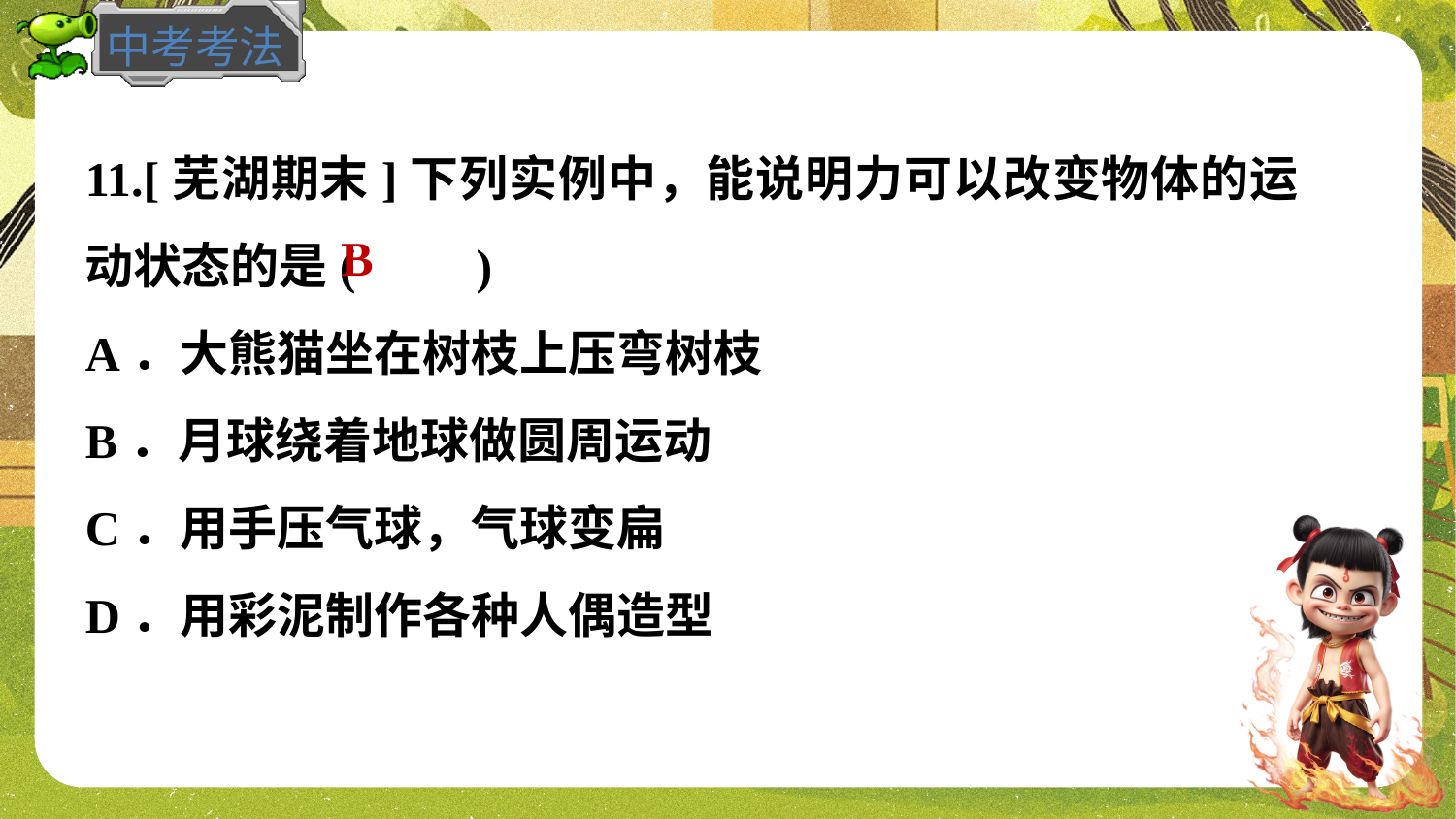

11.[芜湖期末]下列实例中，能说明力可以改变物体的运动状态的是(　　)
A．大熊猫坐在树枝上压弯树枝
B．月球绕着地球做圆周运动
C．用手压气球，气球变扁
D．用彩泥制作各种人偶造型
B